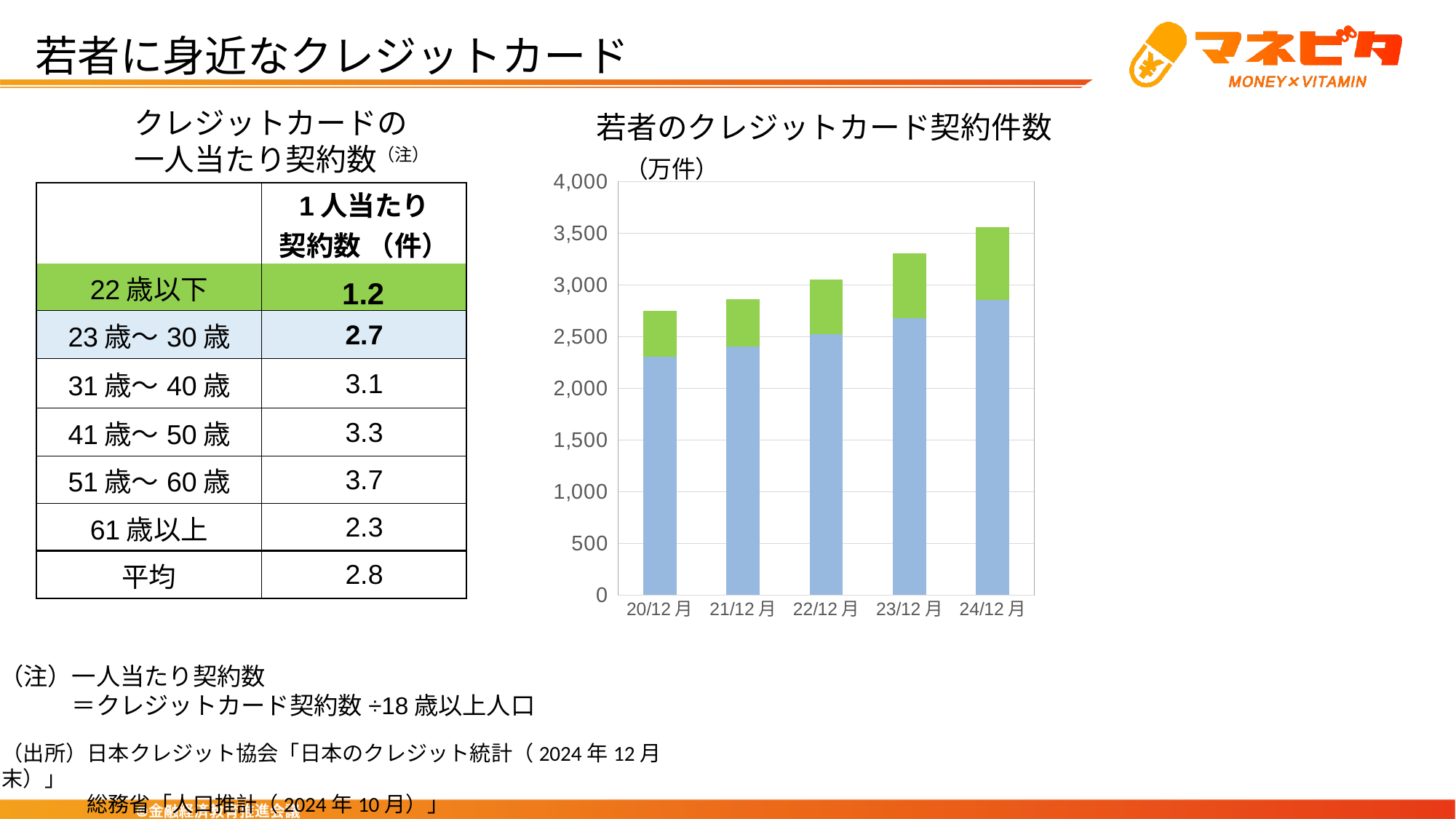

# 若者に身近なクレジットカード
クレジットカードの
一人当たり契約数（注）
若者のクレジットカード契約件数

### Chart

| Category | 23歳～30歳 | ～22歳 |
|---|---|---|
| 20/12月 | 2306.0 | 444.0 |
| 21/12月 | 2405.0 | 458.0 |
| 22/12月 | 2527.0 | 527.0 |
| 23/12月 | 2682.0 | 623.0 |
| 24/12月 | 2852.0 | 709.0 |
|  | 1人当たり |
| --- | --- |
|  | 契約数 （件） |
| 22歳以下 |  |
| 23歳～30歳 | 2.7 |
| 31歳～40歳 | 3.1 |
| 41歳～50歳 | 3.3 |
| 51歳～60歳 | 3.7 |
| 61歳以上 | 2.3 |
| 平均 | 2.8 |
1.2
（注）一人当たり契約数
　　　＝クレジットカード契約数÷18歳以上人口
（出所）日本クレジット協会「日本のクレジット統計（2024年12月末）」
　　　　総務省「人口推計（2024年10月）」